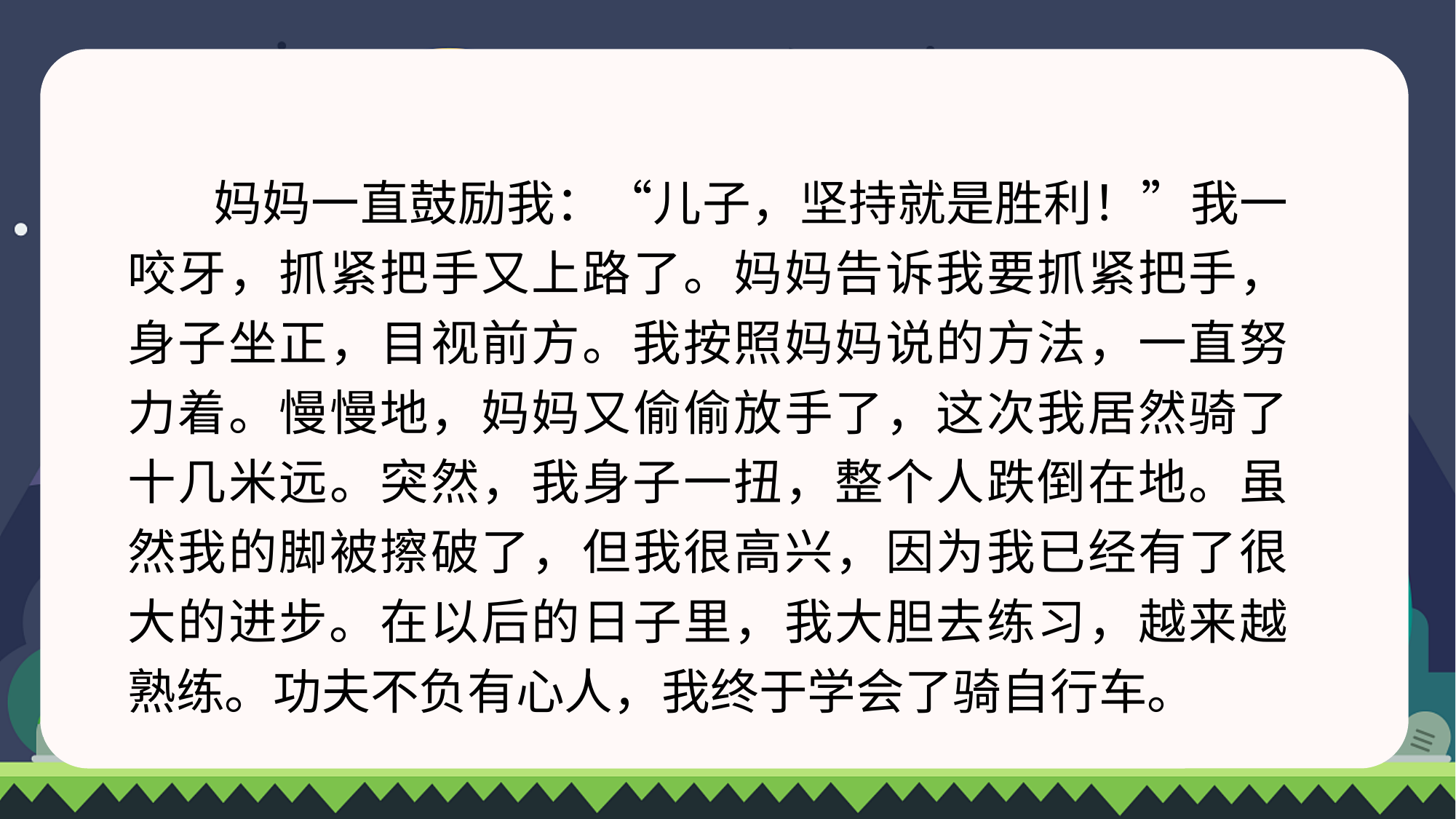

妈妈一直鼓励我：“儿子，坚持就是胜利！”我一咬牙，抓紧把手又上路了。妈妈告诉我要抓紧把手，身子坐正，目视前方。我按照妈妈说的方法，一直努力着。慢慢地，妈妈又偷偷放手了，这次我居然骑了十几米远。突然，我身子一扭，整个人跌倒在地。虽然我的脚被擦破了，但我很高兴，因为我已经有了很大的进步。在以后的日子里，我大胆去练习，越来越熟练。功夫不负有心人，我终于学会了骑自行车。